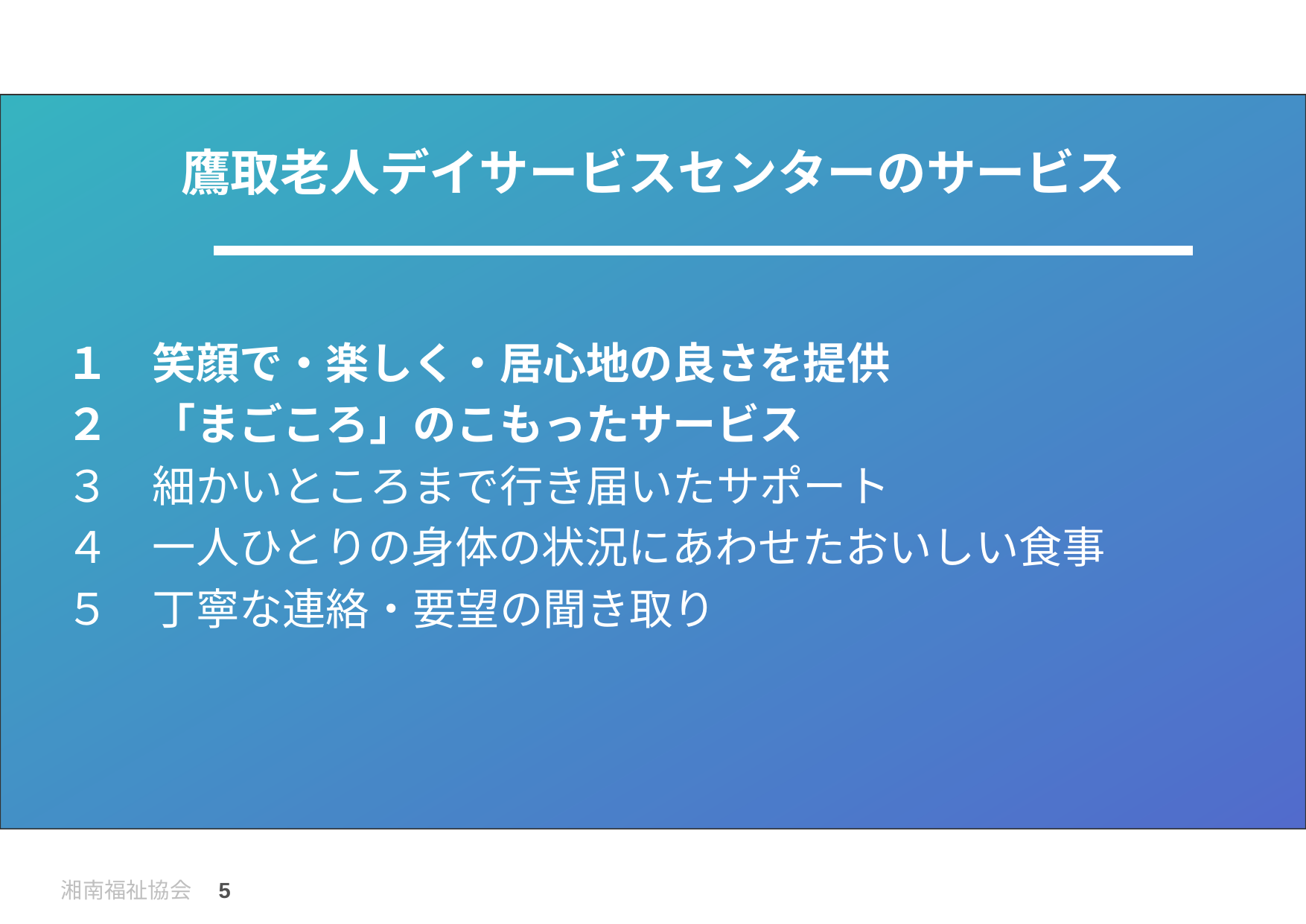

鷹取老人デイサービスセンターのサービス
１　笑顔で・楽しく・居心地の良さを提供
２　「まごころ」のこもったサービス
３　細かいところまで行き届いたサポート
４　一人ひとりの身体の状況にあわせたおいしい食事
５　丁寧な連絡・要望の聞き取り

湘南福祉協会　5